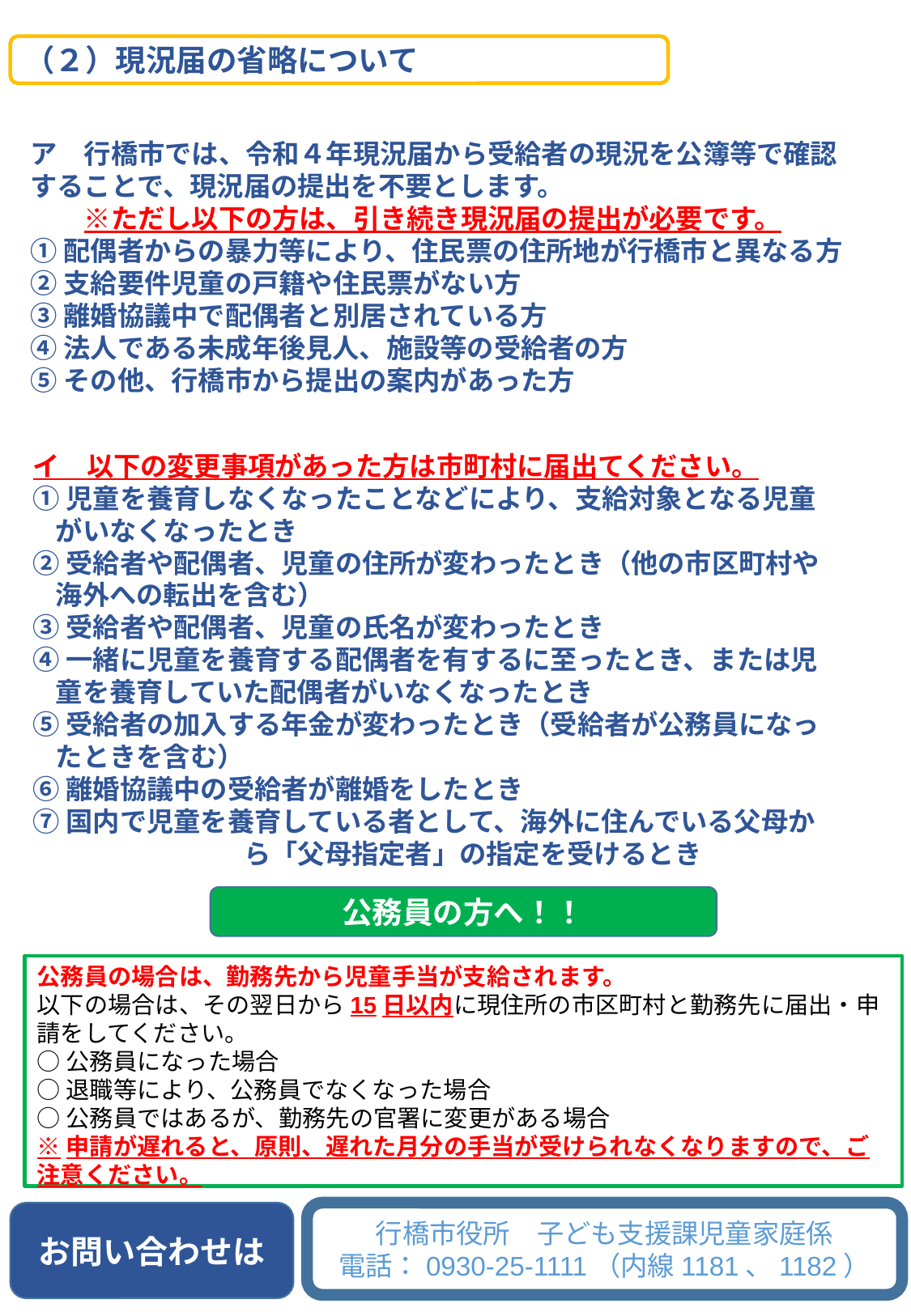

（２）現況届の省略について

ア　行橋市では、令和４年現況届から受給者の現況を公簿等で確認することで、現況届の提出を不要とします。
　　※ただし以下の方は、引き続き現況届の提出が必要です。
①配偶者からの暴力等により、住民票の住所地が行橋市と異なる方
②支給要件児童の戸籍や住民票がない方
③離婚協議中で配偶者と別居されている方
④法人である未成年後見人、施設等の受給者の方
⑤その他、行橋市から提出の案内があった方

イ　以下の変更事項があった方は市町村に届出てください。
①児童を養育しなくなったことなどにより、支給対象となる児童がいなくなったとき
②受給者や配偶者、児童の住所が変わったとき（他の市区町村や海外への転出を含む）
③受給者や配偶者、児童の氏名が変わったとき
④一緒に児童を養育する配偶者を有するに至ったとき、または児童を養育していた配偶者がいなくなったとき
⑤受給者の加入する年金が変わったとき（受給者が公務員になったときを含む）
⑥離婚協議中の受給者が離婚をしたとき
⑦国内で児童を養育している者として、海外に住んでいる父母か　　　　　　　ら「父母指定者」の指定を受けるとき

公務員の方へ！！
公務員の場合は、勤務先から児童手当が支給されます。
以下の場合は、その翌日から15日以内に現住所の市区町村と勤務先に届出・申請をしてください。
○公務員になった場合
○退職等により、公務員でなくなった場合
○公務員ではあるが、勤務先の官署に変更がある場合
※申請が遅れると、原則、遅れた月分の手当が受けられなくなりますので、ご注意ください。

お問い合わせは
行橋市役所　子ども支援課児童家庭係
電話：0930-25-1111（内線1181、1182）